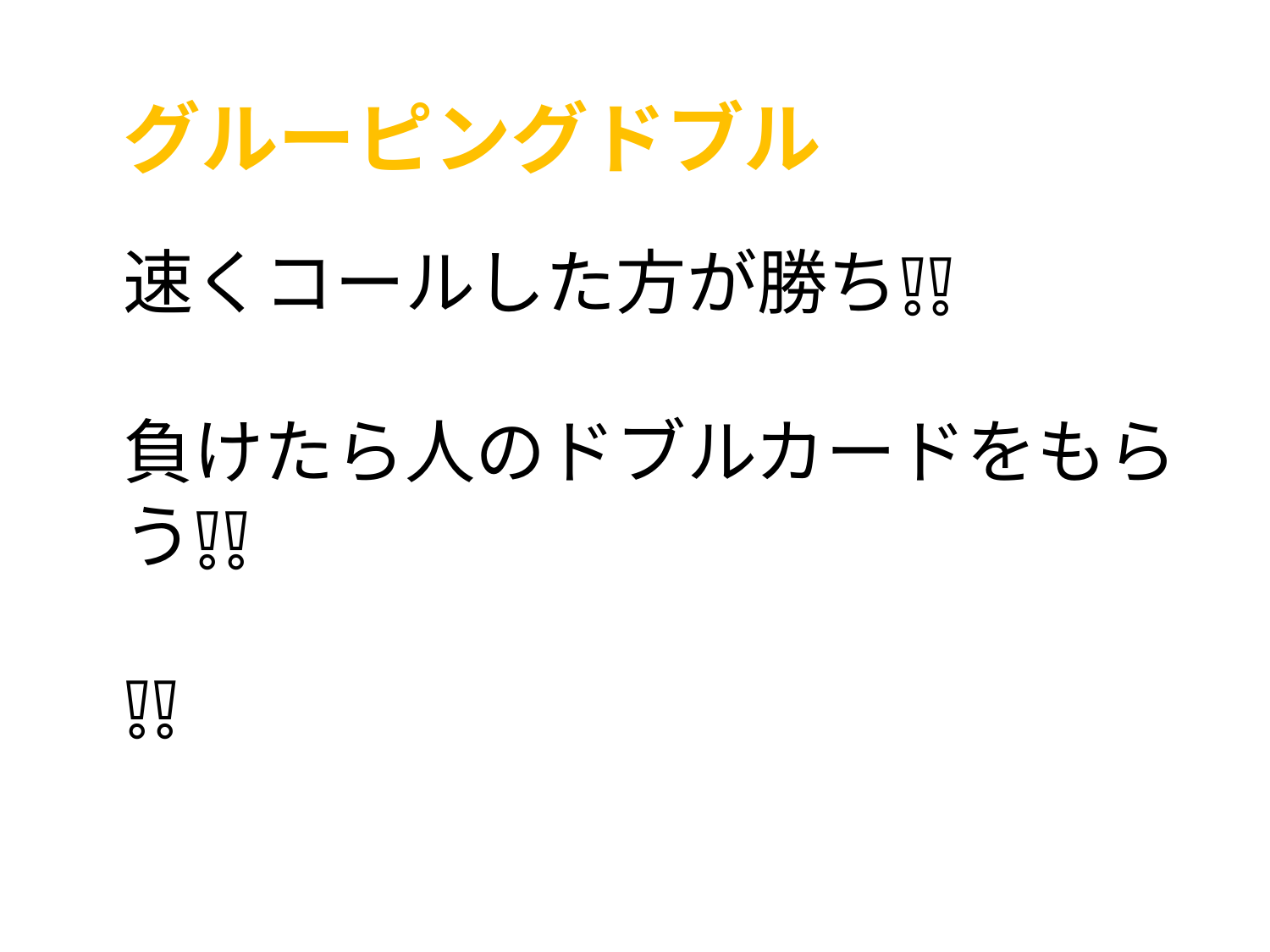

グルーピングドブル
速くコールした方が勝ち❕❕

負けたら人のドブルカードをもらう❕❕

一番多くゲットできた人が勝者❕❕